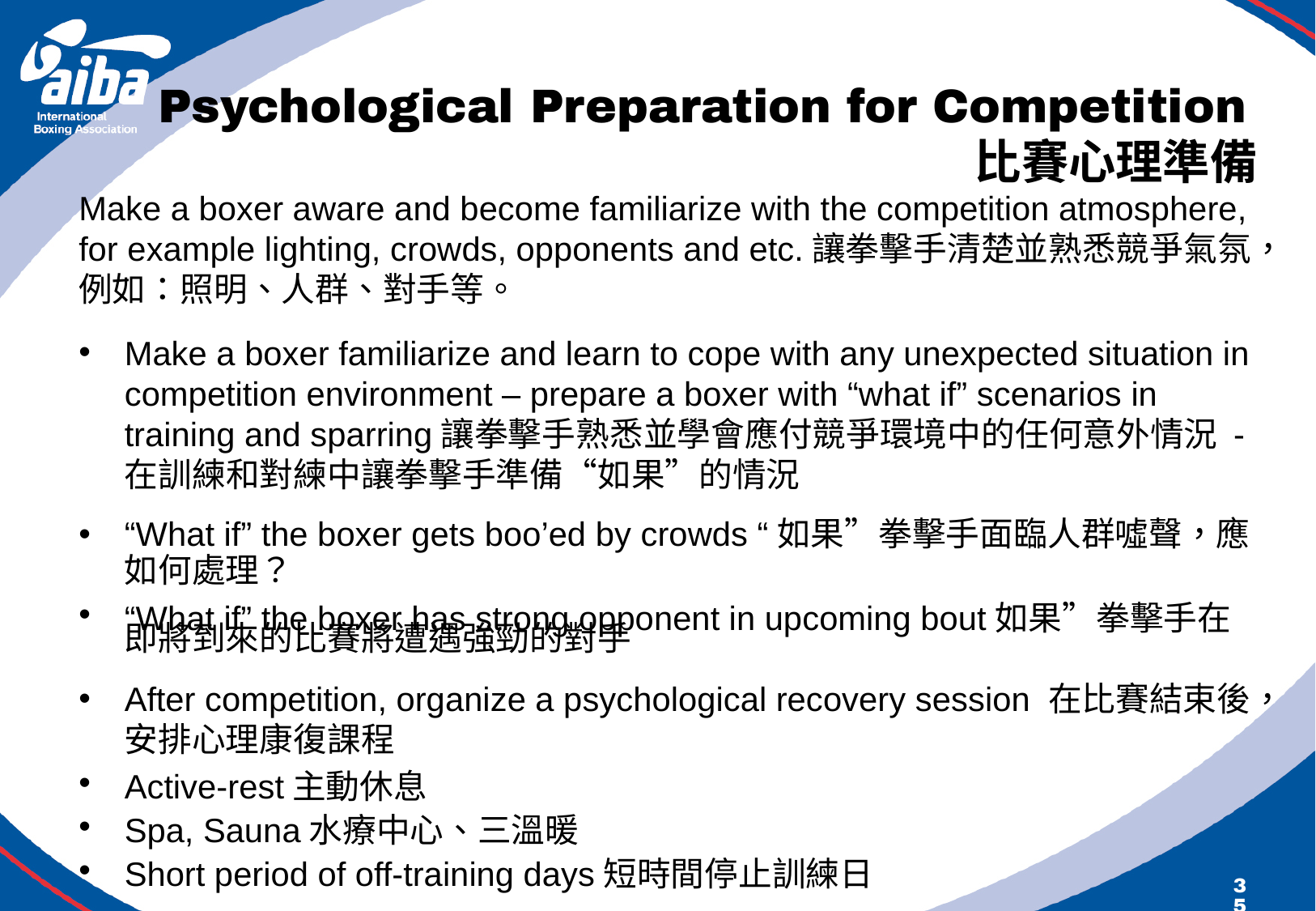

# Psychological Preparation for Competition比賽心理準備
Make a boxer aware and become familiarize with the competition atmosphere, for example lighting, crowds, opponents and etc.讓拳擊手清楚並熟悉競爭氣氛，例如：照明、人群、對手等。
Make a boxer familiarize and learn to cope with any unexpected situation in competition environment – prepare a boxer with “what if” scenarios in training and sparring讓拳擊手熟悉並學會應付競爭環境中的任何意外情況 - 在訓練和對練中讓拳擊手準備“如果”的情況
“What if” the boxer gets boo’ed by crowds “如果”拳擊手面臨人群噓聲，應如何處理？
“What if” the boxer has strong opponent in upcoming bout如果”拳擊手在即將到來的比賽將遭遇強勁的對手
After competition, organize a psychological recovery session 在比賽結束後，安排心理康復課程
Active-rest主動休息
Spa, Sauna水療中心、三溫暖
Short period of off-training days短時間停止訓練日

357